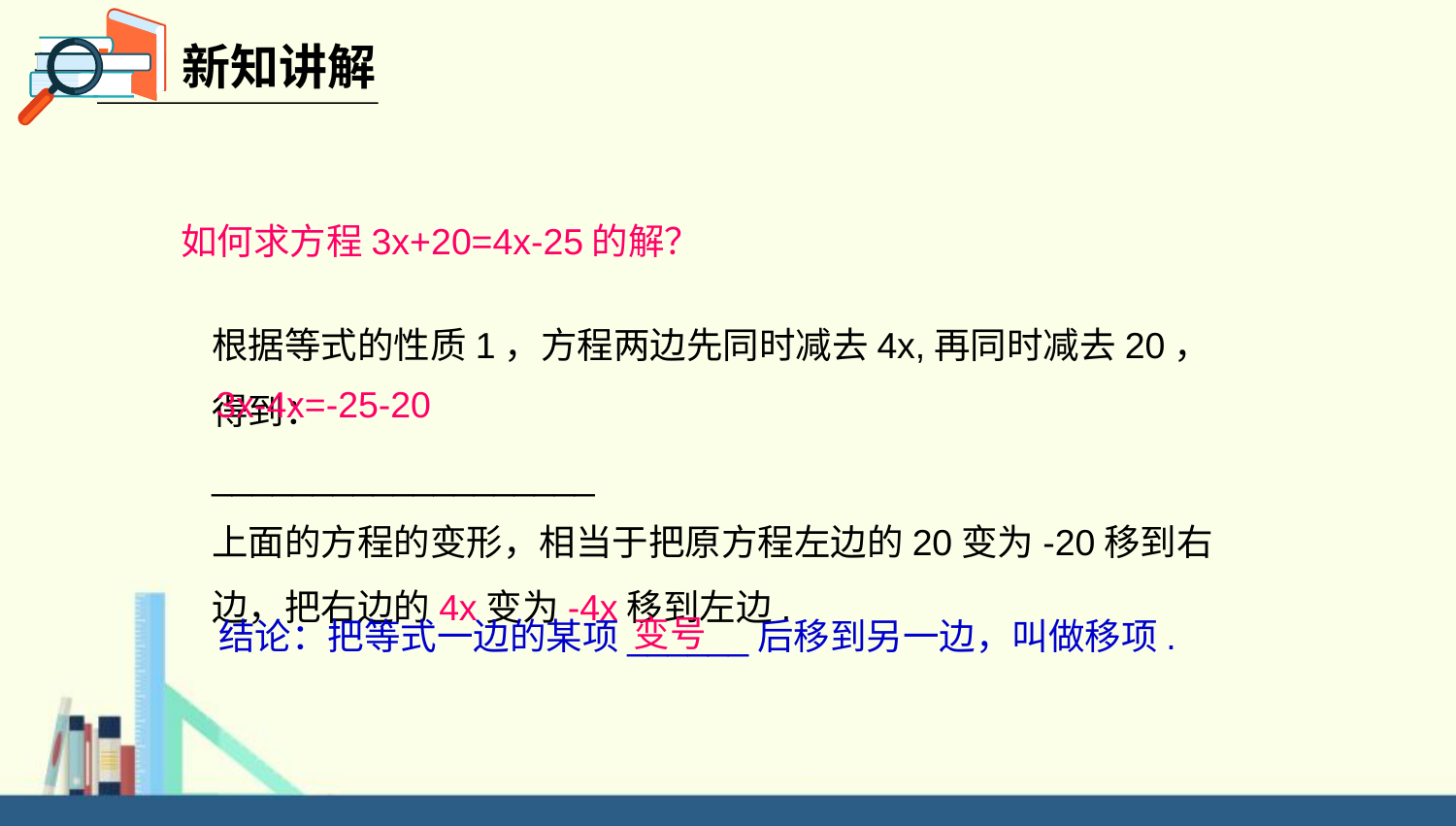

新知讲解

如何求方程3x+20=4x-25的解？

根据等式的性质1，方程两边先同时减去4x,再同时减去20，得到：
___________________
上面的方程的变形，相当于把原方程左边的20变为-20移到右边，把右边的4x变为-4x移到左边.
3x-4x=-25-20
变号
结论：把等式一边的某项______后移到另一边，叫做移项.